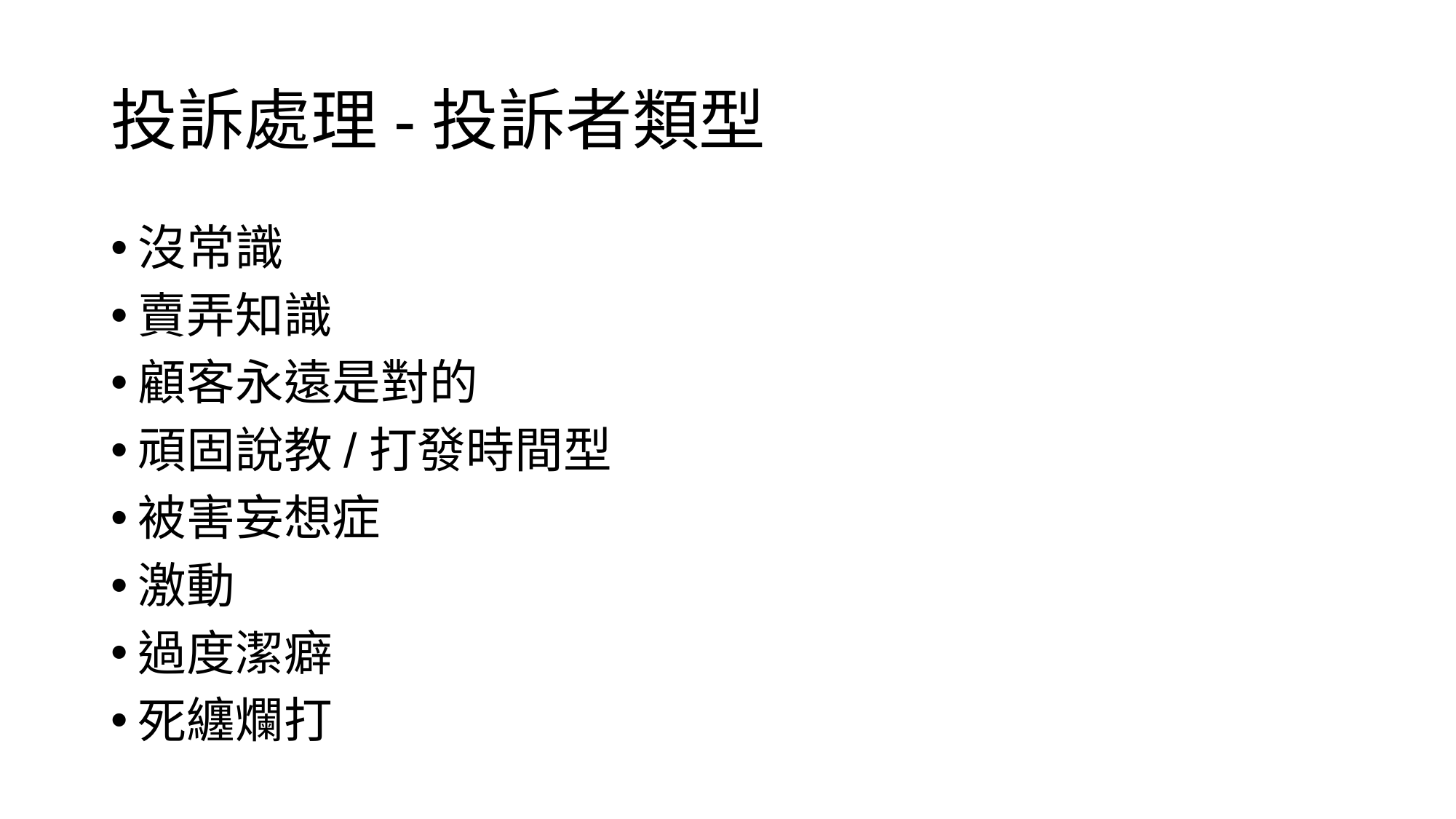

# 投訴處理-投訴者類型
沒常識
賣弄知識
顧客永遠是對的
頑固說教/打發時間型
被害妄想症
激動
過度潔癖
死纏爛打